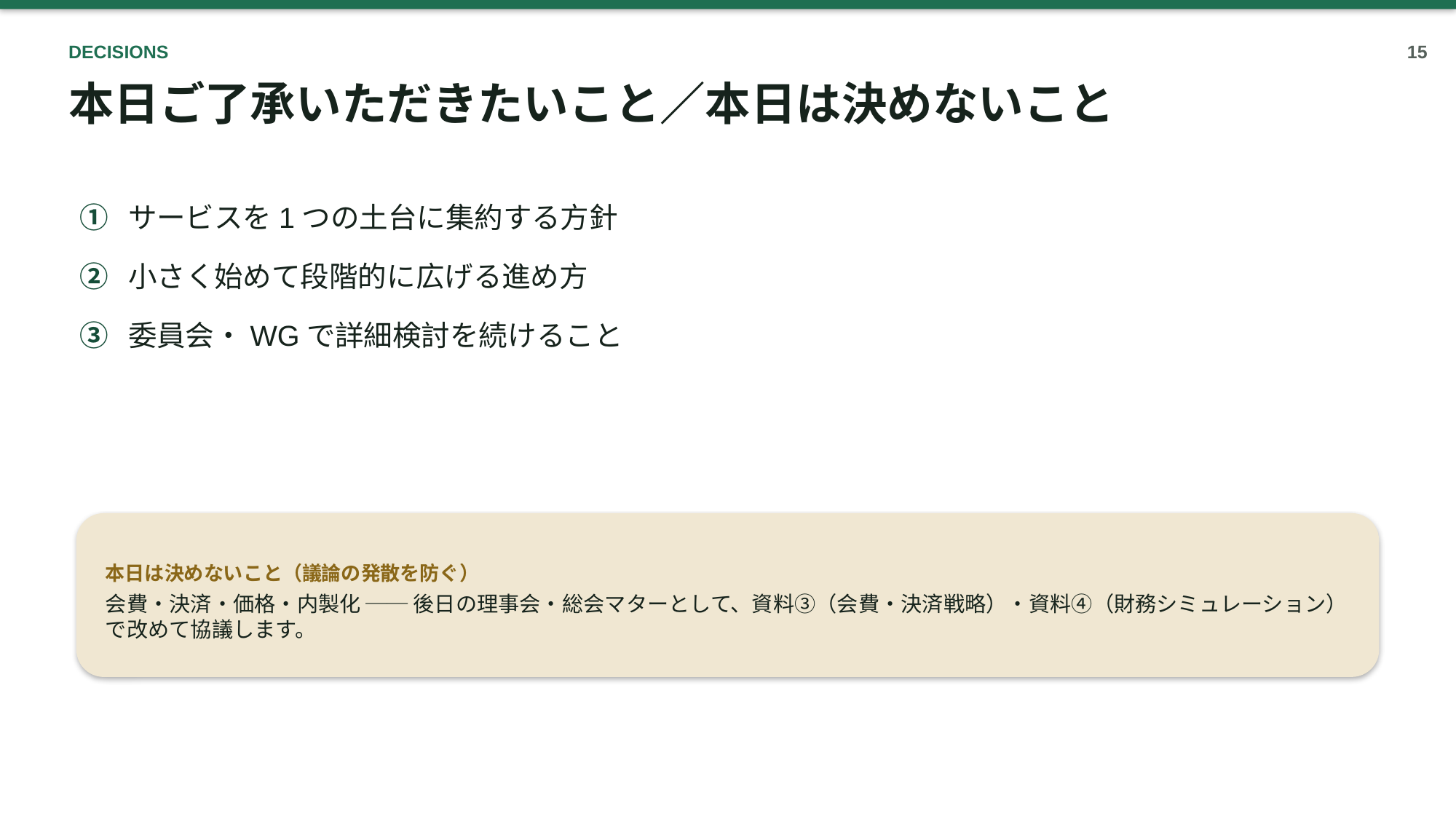

DECISIONS
15
本日ご了承いただきたいこと／本日は決めないこと
①  サービスを1つの土台に集約する方針
②  小さく始めて段階的に広げる進め方
③  委員会・WGで詳細検討を続けること
本日は決めないこと（議論の発散を防ぐ）
会費・決済・価格・内製化 ── 後日の理事会・総会マターとして、資料③（会費・決済戦略）・資料④（財務シミュレーション）で改めて協議します。